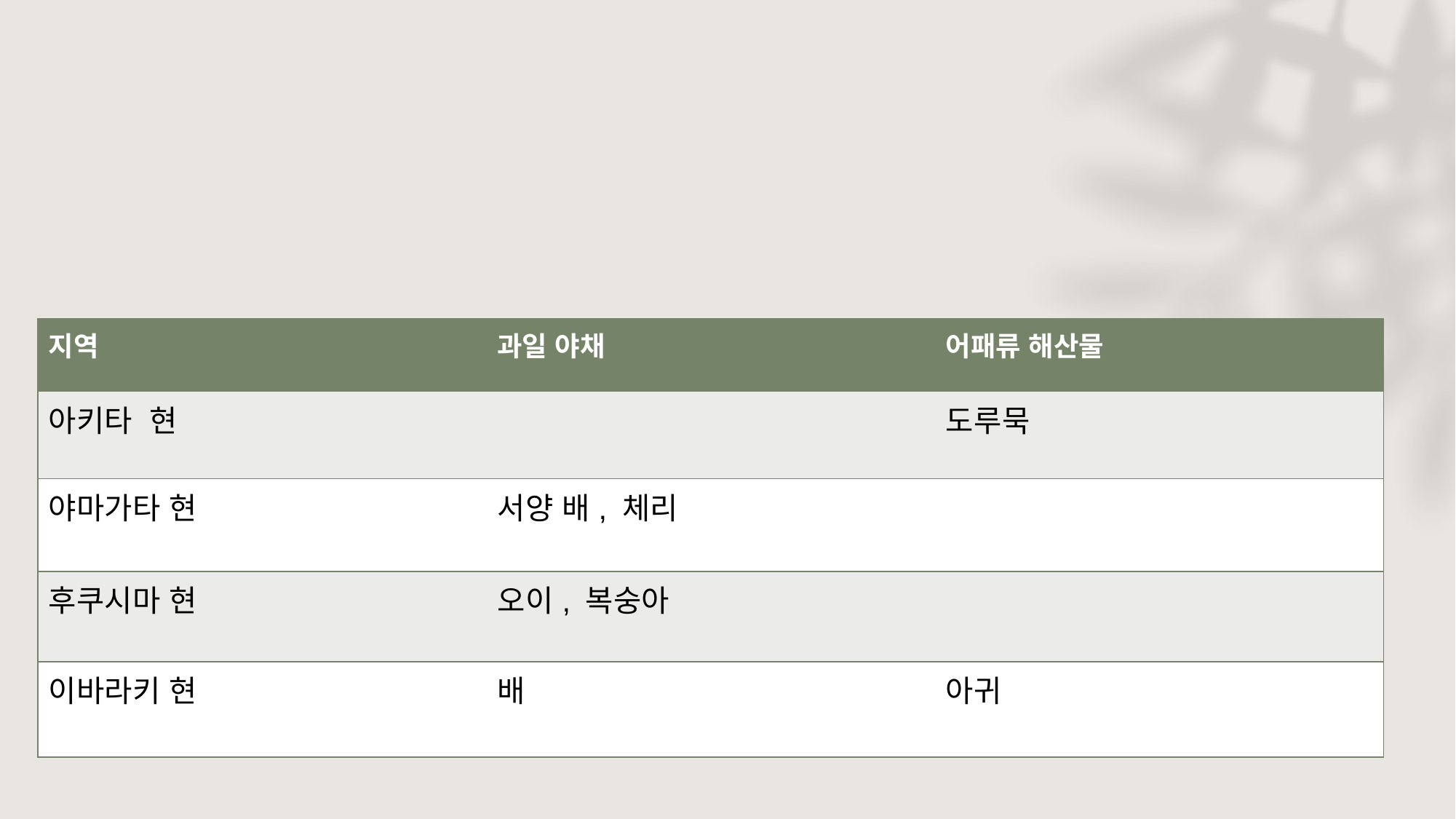

| 지역 | 과일 야채 | 어패류 해산물 |
| --- | --- | --- |
| 아키타 현 |  | 도루묵 |
| 야마가타 현 | 서양 배, 체리 |  |
| 후쿠시마 현 | 오이, 복숭아 |  |
| 이바라키 현 | 배 | 아귀 |